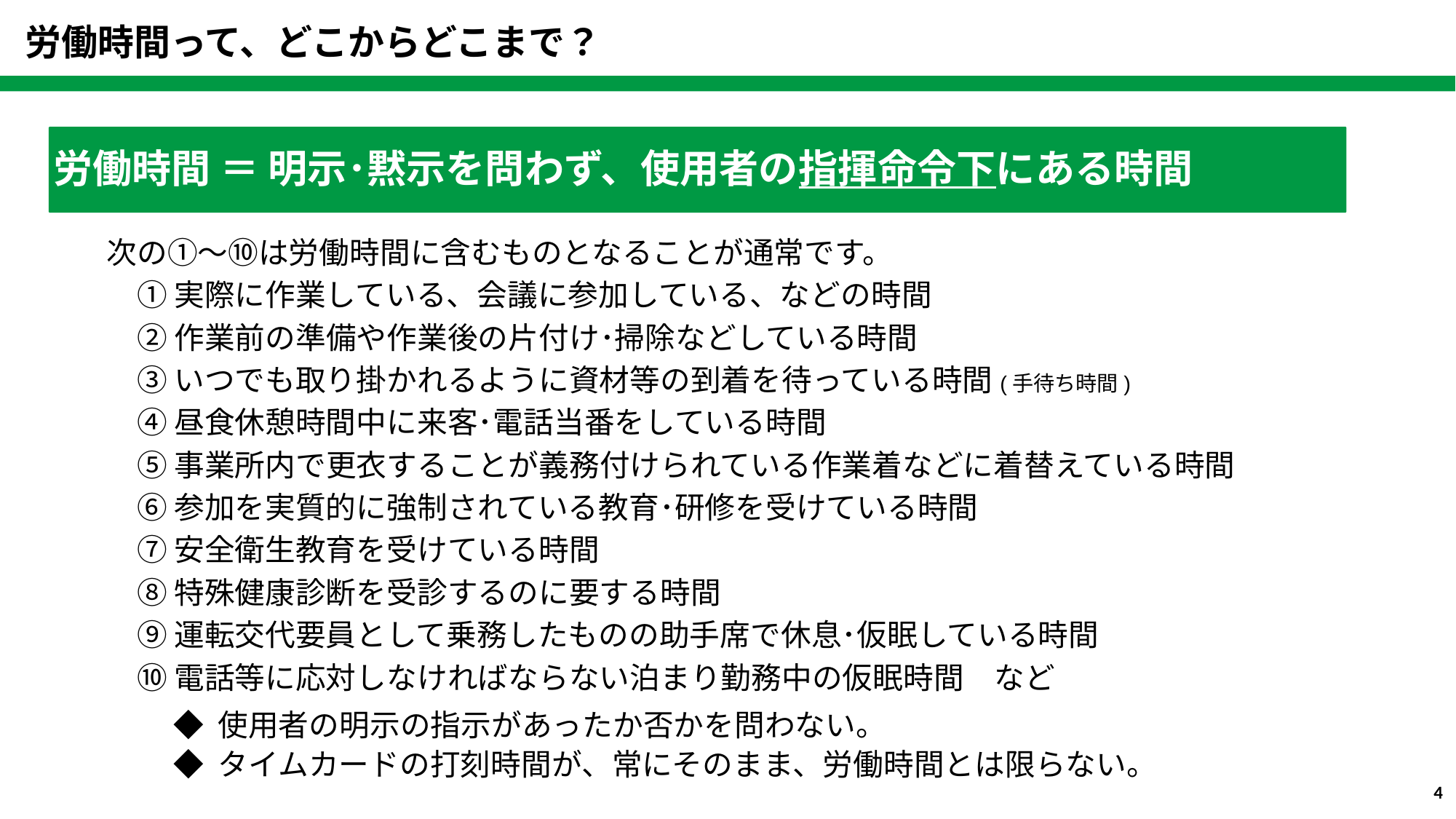

労働時間って、どこからどこまで？

労働時間 ＝ 明示･黙示を問わず、使用者の指揮命令下にある時間
次の①～⑩は労働時間に含むものとなることが通常です。
　① 実際に作業している、会議に参加している、などの時間
　② 作業前の準備や作業後の片付け･掃除などしている時間
　③ いつでも取り掛かれるように資材等の到着を待っている時間(手待ち時間)
　④ 昼食休憩時間中に来客･電話当番をしている時間
　⑤ 事業所内で更衣することが義務付けられている作業着などに着替えている時間
　⑥ 参加を実質的に強制されている教育･研修を受けている時間
　⑦ 安全衛生教育を受けている時間
　⑧ 特殊健康診断を受診するのに要する時間
　⑨ 運転交代要員として乗務したものの助手席で休息･仮眠している時間
　⑩ 電話等に応対しなければならない泊まり勤務中の仮眠時間　など
◆ 使用者の明示の指示があったか否かを問わない。
◆ タイムカードの打刻時間が、常にそのまま、労働時間とは限らない。
4